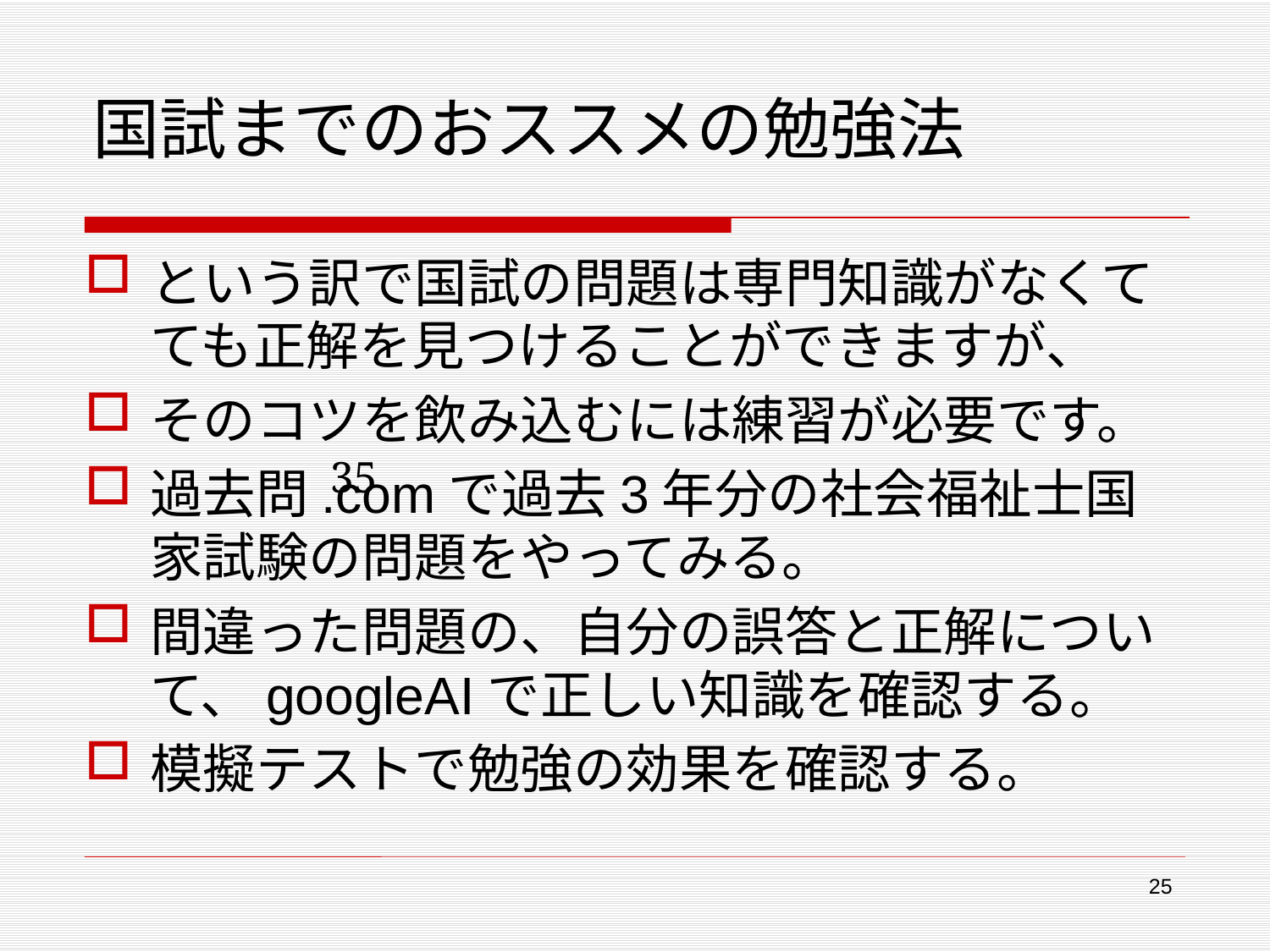

# 国試までのおススメの勉強法
という訳で国試の問題は専門知識がなくてても正解を見つけることができますが、
そのコツを飲み込むには練習が必要です。
過去問.comで過去3年分の社会福祉士国家試験の問題をやってみる。
間違った問題の、自分の誤答と正解について、googleAIで正しい知識を確認する。
模擬テストで勉強の効果を確認する。

35
25